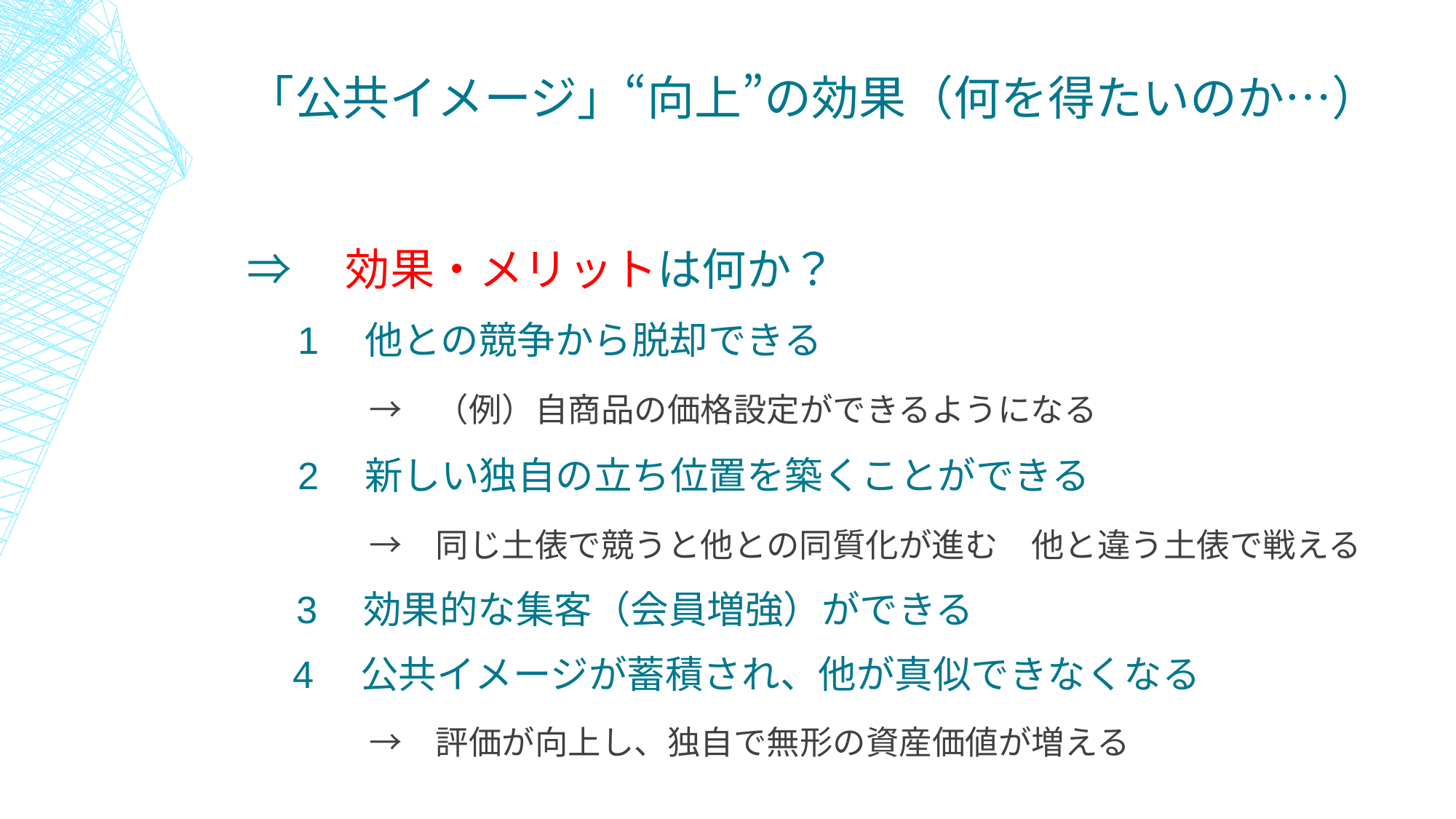

# 「公共イメージ」“向上”の効果（何を得たいのか…）
⇒　効果・メリットは何か？
　1　他との競争から脱却できる
　　　→　（例）自商品の価格設定ができるようになる
　2　新しい独自の立ち位置を築くことができる
　　　→　同じ土俵で競うと他との同質化が進む　他と違う土俵で戦える
　3　効果的な集客（会員増強）ができる
　4　公共イメージが蓄積され、他が真似できなくなる
　　　→　評価が向上し、独自で無形の資産価値が増える